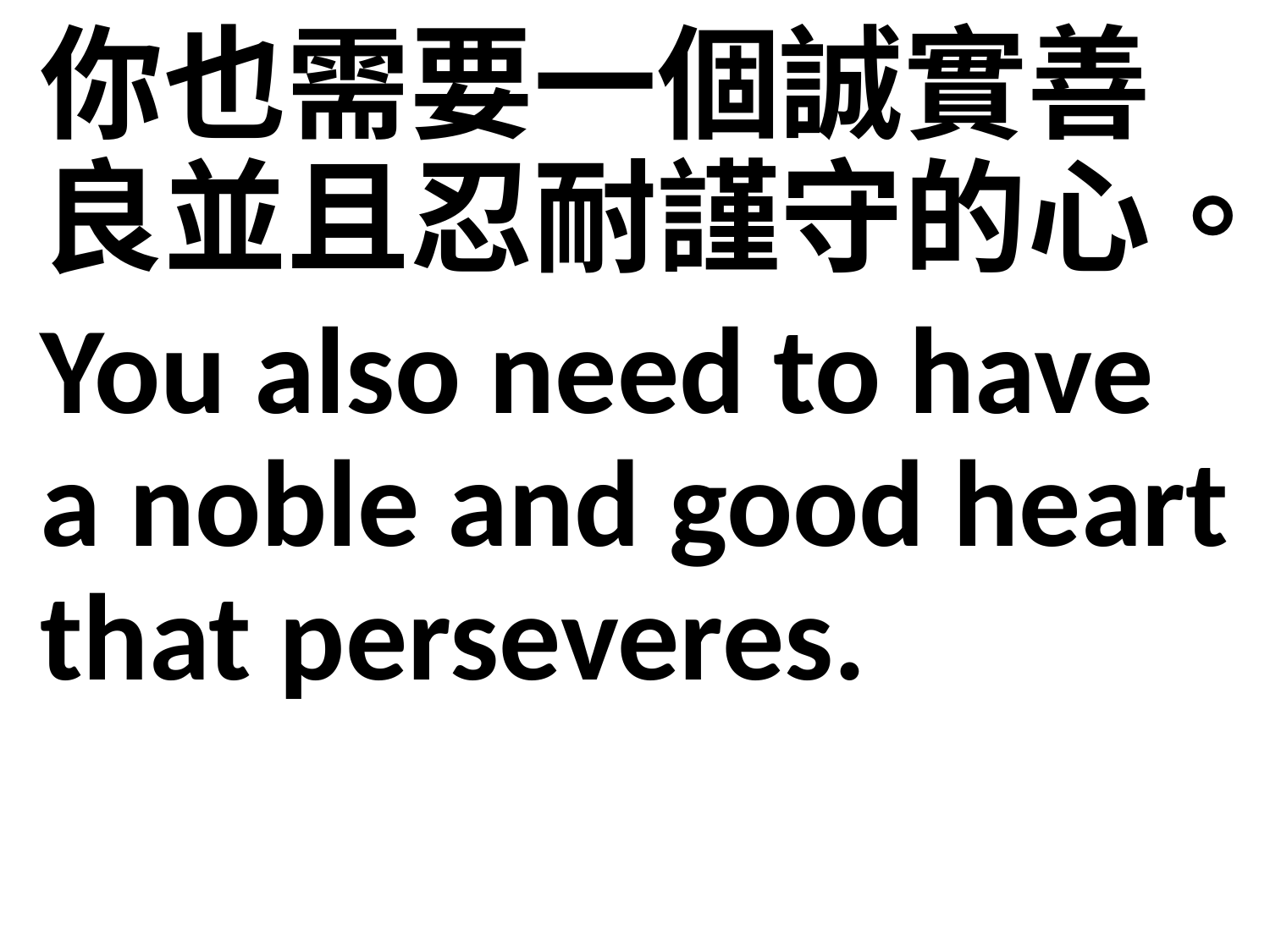

你也需要一個誠實善良並且忍耐謹守的心。
You also need to have a noble and good heart that perseveres.